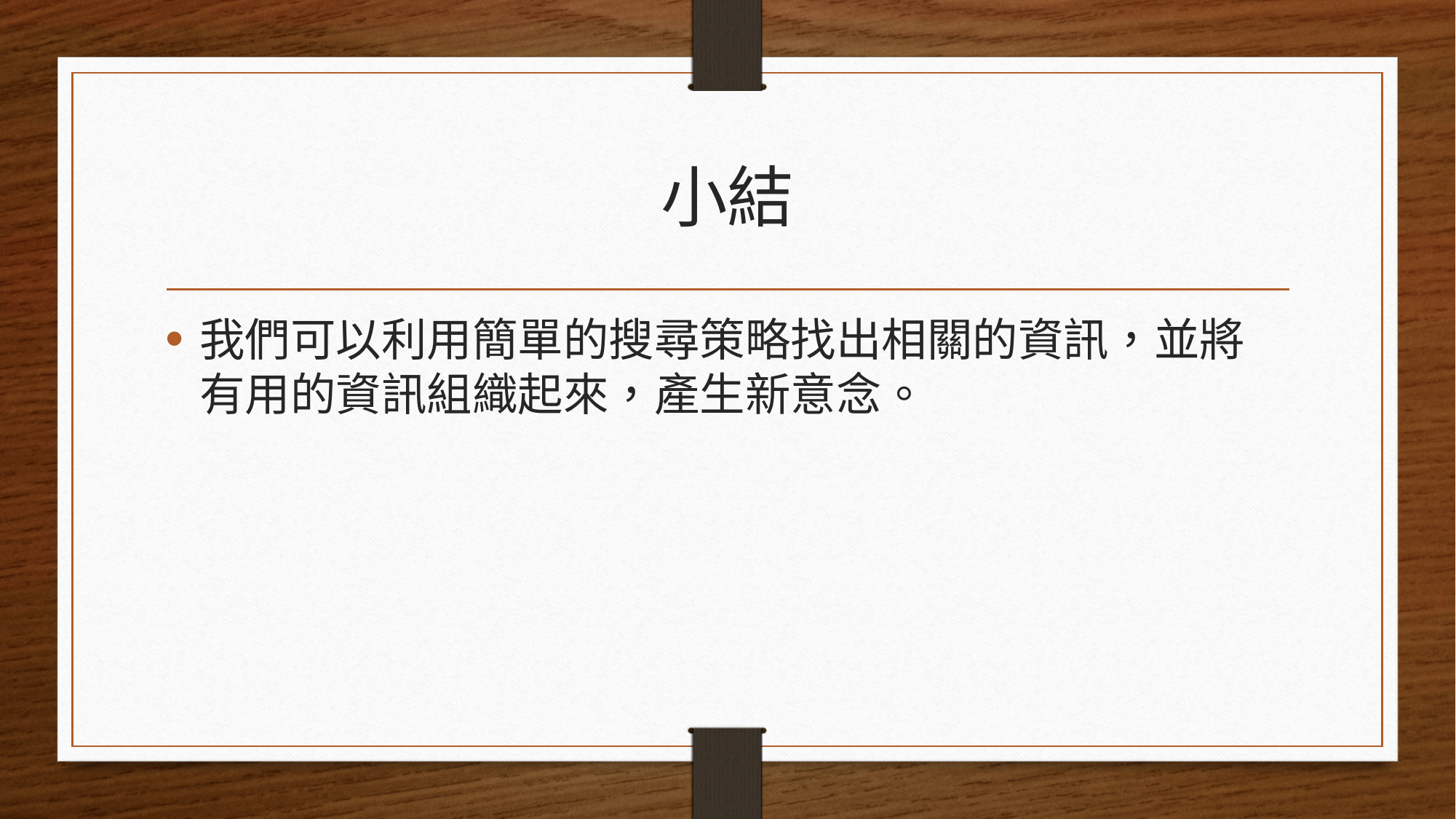

# 小結
我們可以利用簡單的搜尋策略找出相關的資訊，並將有用的資訊組織起來，產生新意念。